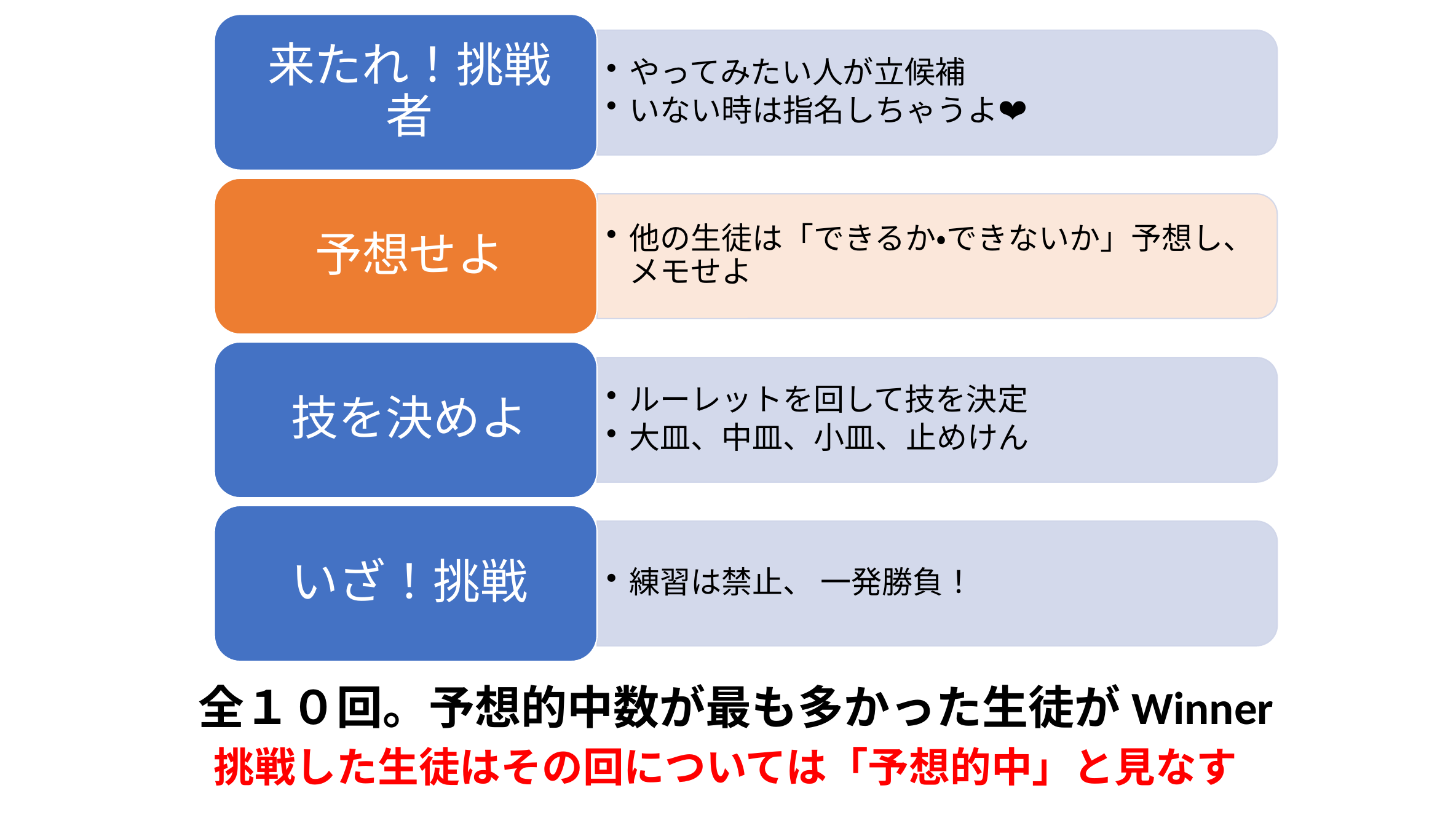

やってみたい人が立候補
いない時は指名しちゃうよ❤️
来たれ！挑戦者
他の生徒は「できるか・できないか」予想し、メモせよ
予想せよ
ルーレットを回して技を決定
大皿、中皿、小皿、止めけん
技を決めよ
練習は禁止、 一発勝負！
いざ！挑戦
全１０回。予想的中数が最も多かった生徒がWinner
挑戦した生徒はその回については「予想的中」と見なす